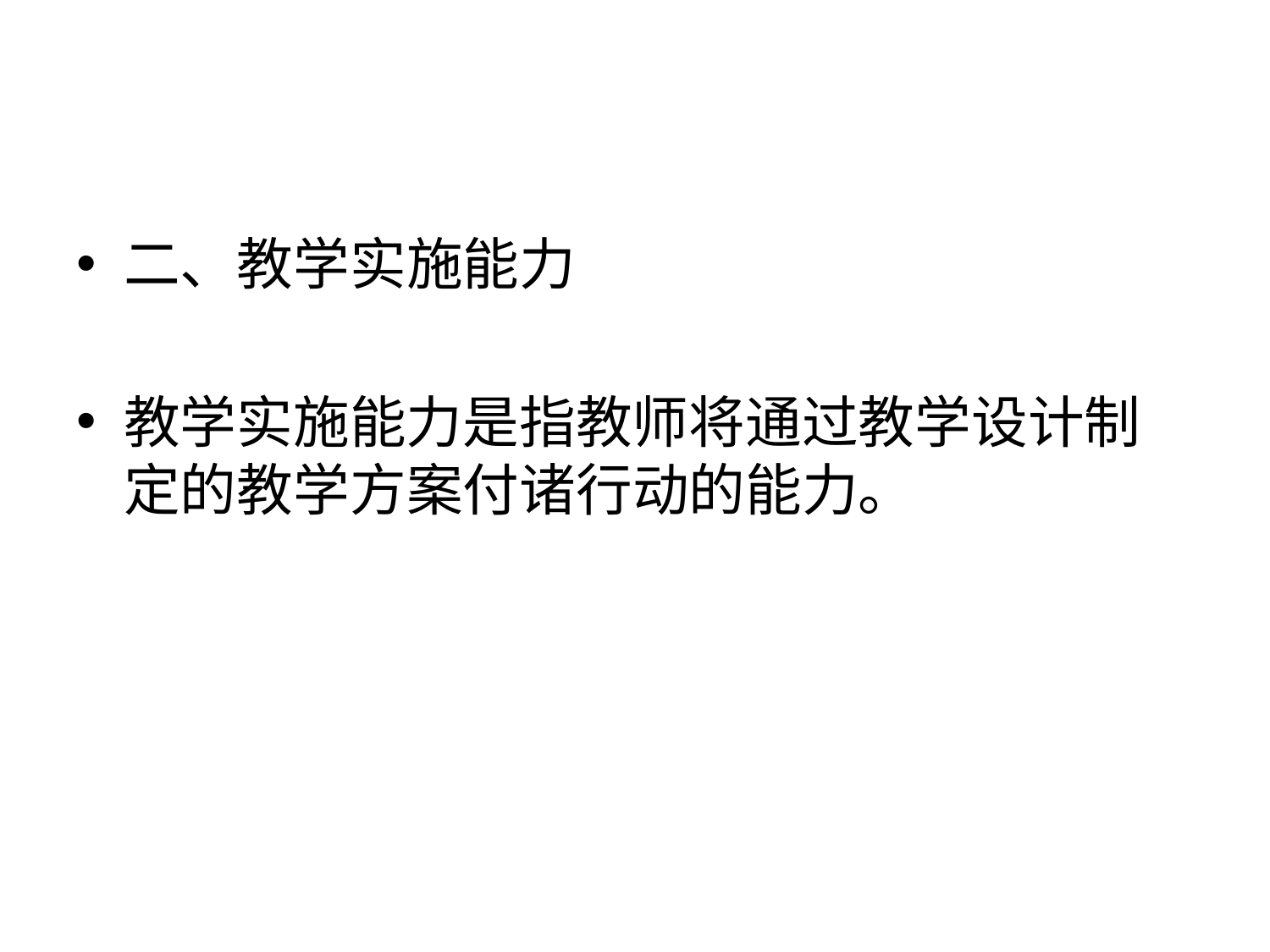

#
二、教学实施能力

教学实施能力是指教师将通过教学设计制定的教学方案付诸行动的能力。